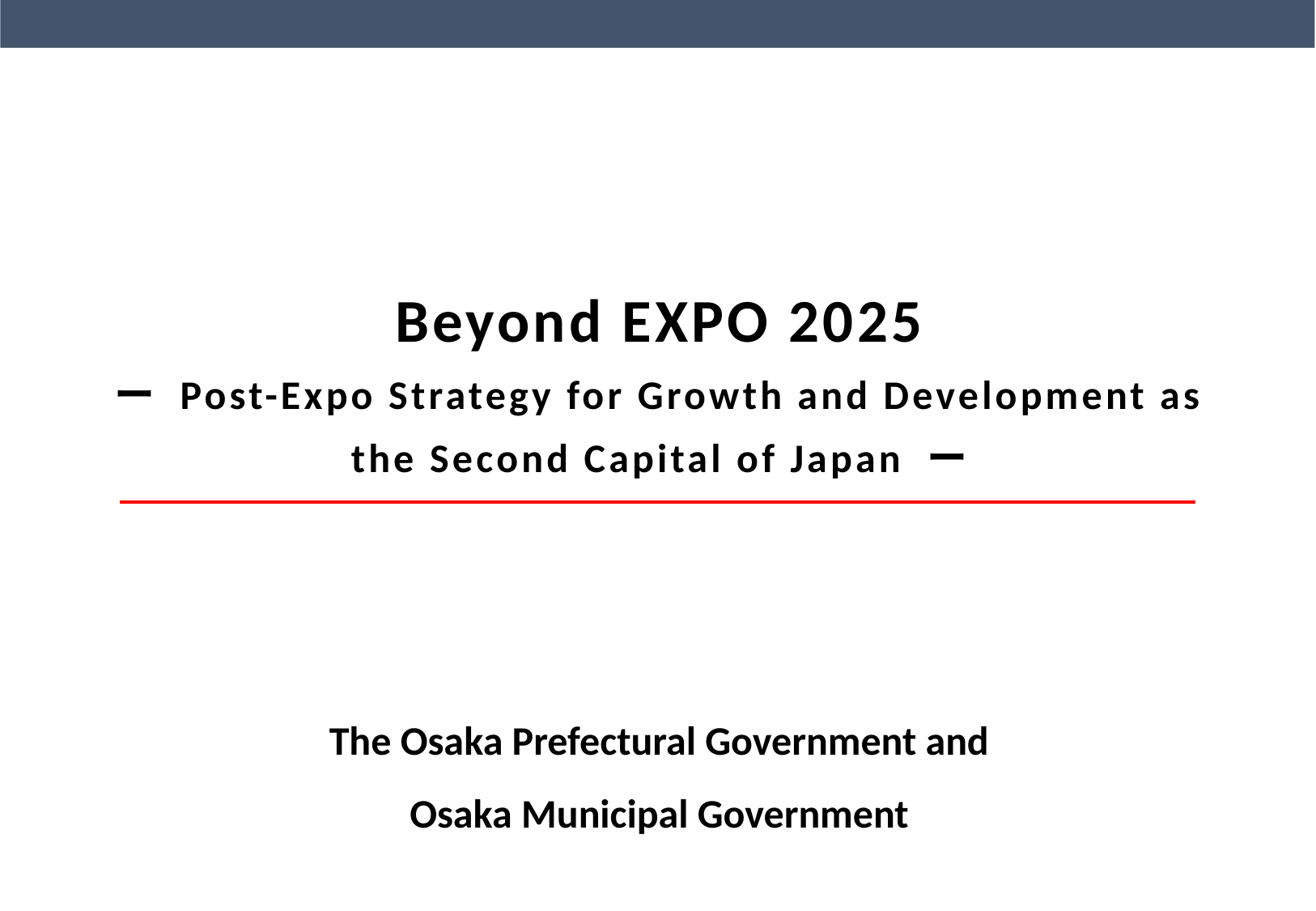

Beyond EXPO 2025
ー Post-Expo Strategy for Growth and Development as the Second Capital of Japan ー
The Osaka Prefectural Government and Osaka Municipal Government